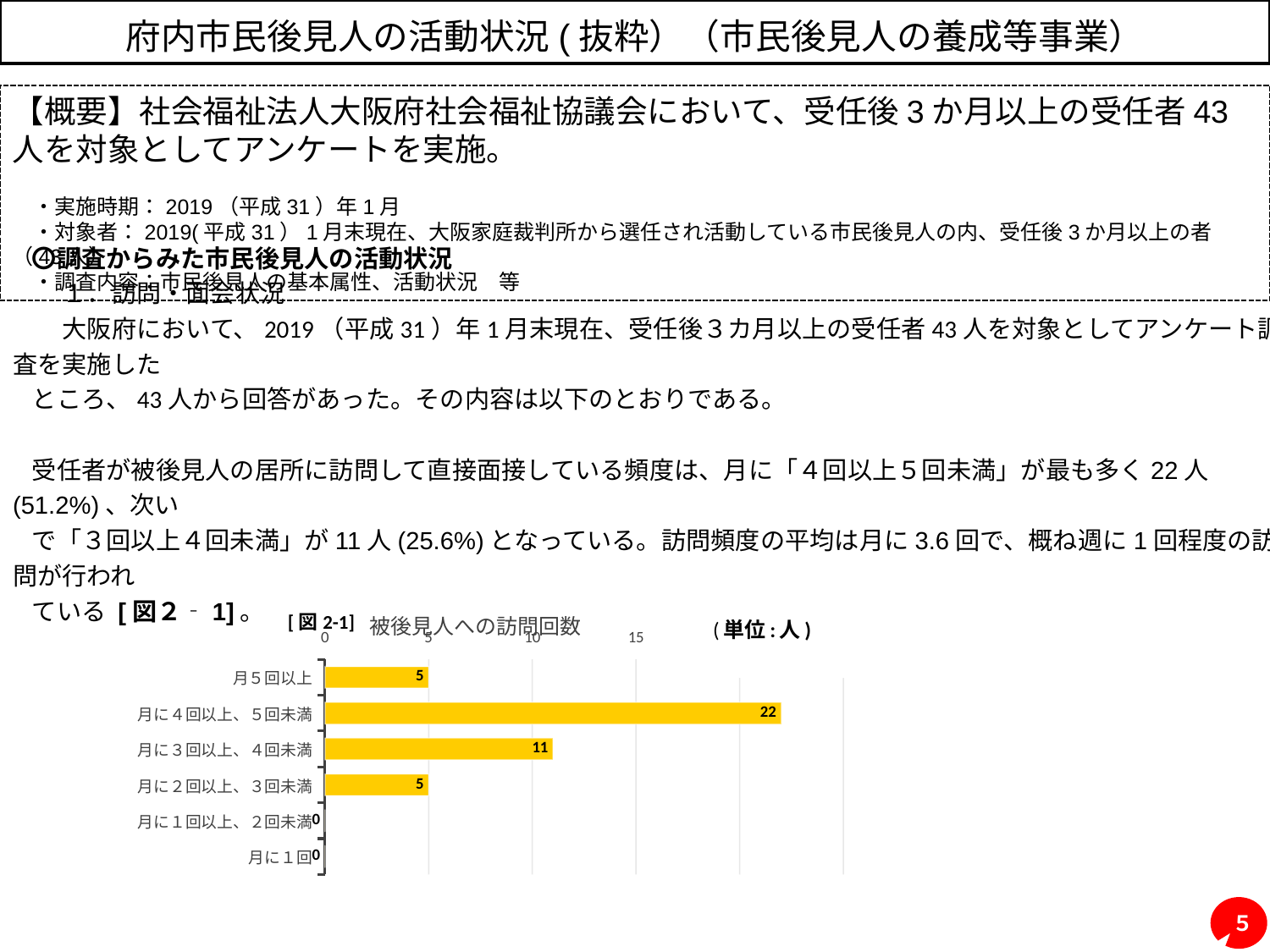

# 府内市民後見人の活動状況(抜粋）（市民後見人の養成等事業）
【概要】社会福祉法人大阪府社会福祉協議会において、受任後3か月以上の受任者43人を対象としてアンケートを実施。

　・実施時期：2019（平成31）年1月
　・対象者：2019(平成31）1月末現在、大阪家庭裁判所から選任され活動している市民後見人の内、受任後3か月以上の者（43人）
　・調査内容：市民後見人の基本属性、活動状況　等

〇調査からみた市民後見人の活動状況
　　１．訪問・面会状況
　 大阪府において、2019（平成31）年1月末現在、受任後３カ月以上の受任者43人を対象としてアンケート調査を実施した
ところ、43人から回答があった。その内容は以下のとおりである。

受任者が被後見人の居所に訪問して直接面接している頻度は、月に「４回以上５回未満」が最も多く22人(51.2%)、次い
で「３回以上４回未満」が11人(25.6%)となっている。訪問頻度の平均は月に3.6回で、概ね週に1回程度の訪問が行われ
ている [図２‐1]。

### Chart: 被後見人への訪問回数

| Category |  |
|---|---|
| 月に１回 | 0.0 |
| 月に１回以上、２回未満 | 0.0 |
| 月に２回以上、３回未満 | 5.0 |
| 月に３回以上、４回未満 | 11.0 |
| 月に４回以上、５回未満 | 22.0 |
| 月５回以上 | 5.0 |
[図2-1]
５